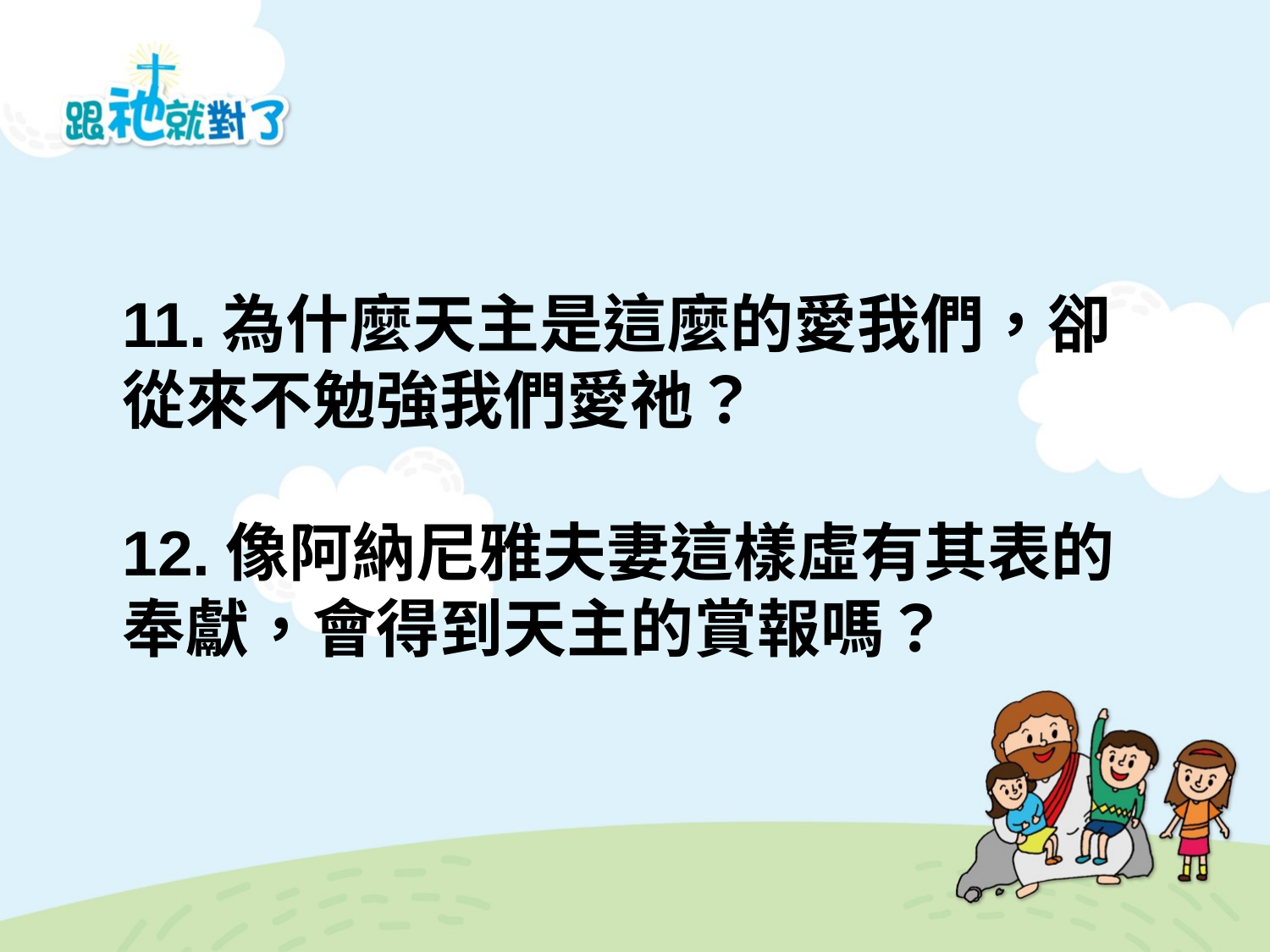

11.為什麼天主是這麼的愛我們，卻從來不勉強我們愛祂？

12.像阿納尼雅夫妻這樣虛有其表的奉獻，會得到天主的賞報嗎？